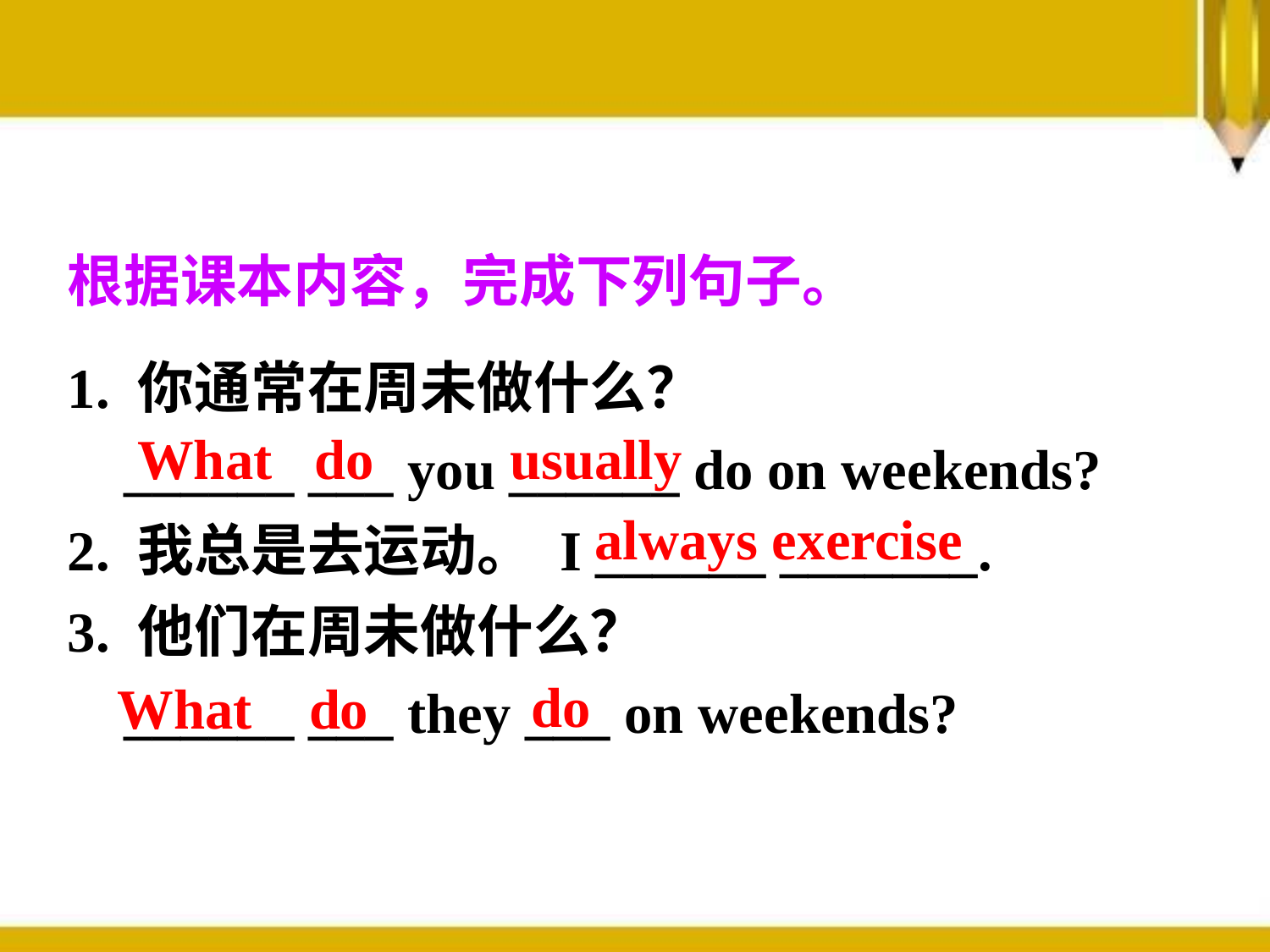

根据课本内容，完成下列句子。
1. 你通常在周未做什么？
    ______ ___ you ______ do on weekends?
2. 我总是去运动。 I ______ _______.
3. 他们在周未做什么？
    ______ ___ they ___ on weekends?
usually
What   do
always exercise
do
What    do